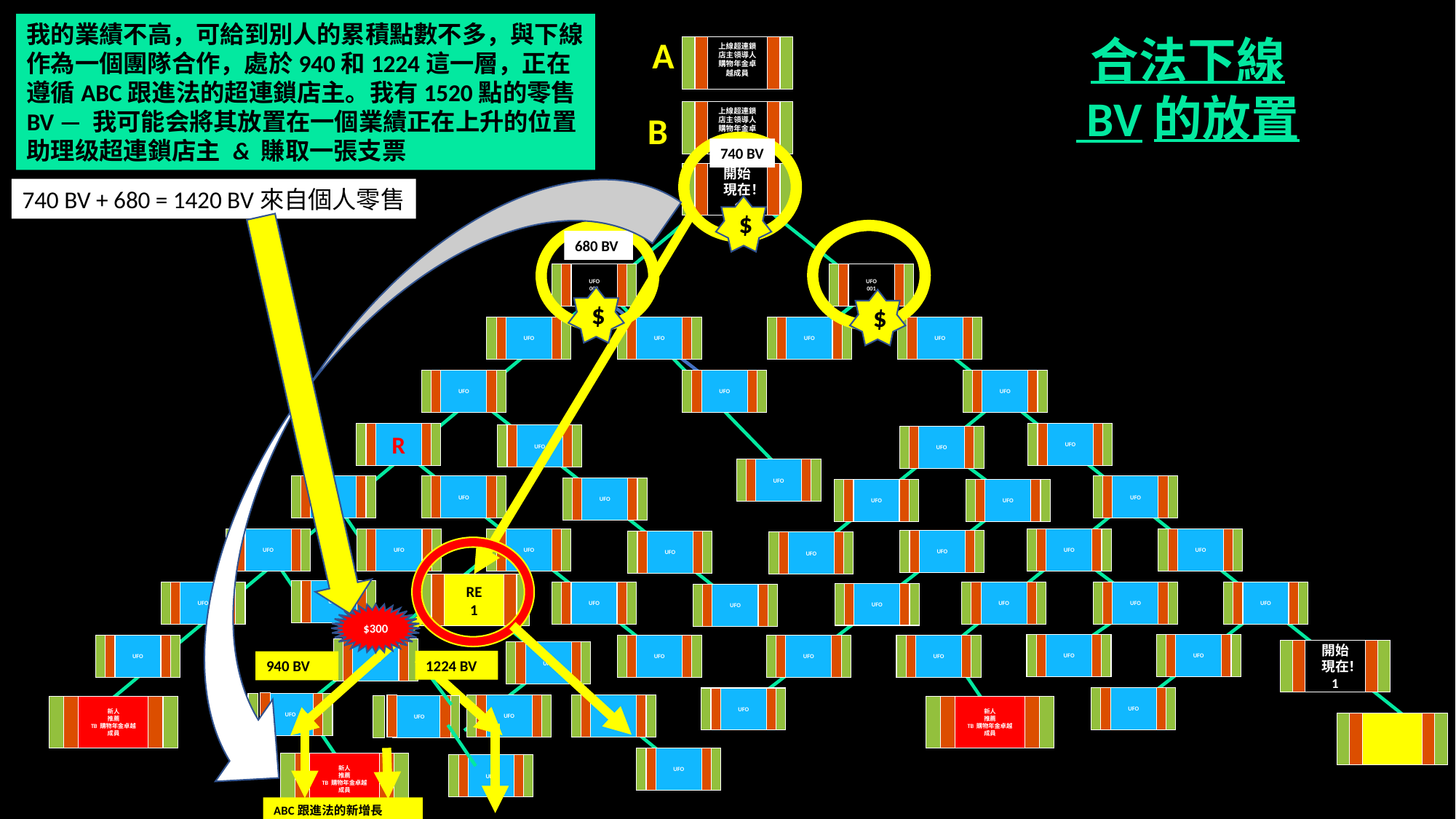

我的業績不高，可給到別人的累積點數不多，與下線作為一個團隊合作，處於940和1224這一層，正在遵循ABC跟進法的超連鎖店主。我有1520點的零售BV — 我可能会將其放置在一個業績正在上升的位置助理级超連鎖店主 & 賺取一張支票
合法下線
 BV的放置
A

上線超連鎖店主領導人
購物年金卓越成員

上線超連鎖店主領導人
購物年金卓越成員

B

740 BV

開始
現在！
1

740 BV + 680 = 1420 BV來自個人零售
$

680 BV

UFO
001

UFO
001

$
$

UFO

UFO

UFO

UFO

UFO

UFO

UFO

UFO

UFO

UFO

UFO

UFO

UFO

UFO

UFO

R

UFO

UFO

UFO

UFO

UFO

UFO

UFO

UFO

UFO

UFO

UFO

UFO

RE
1

UFO

UFO

UFO

UFO

UFO

UFO

UFO

UFO

UFO

UFO

UFO

UFO

$300

UFO

UFO

UFO

UFO

UFO

UFO

UFO

UFO

開始
現在！
1

1224 BV
940 BV

UFO

UFO

新人
推薦
TB 購物年金卓越成員

新人
推薦
TB 購物年金卓越成員

新人
推薦
TB 購物年金卓越成員

UFO

ABC跟進法的新增長